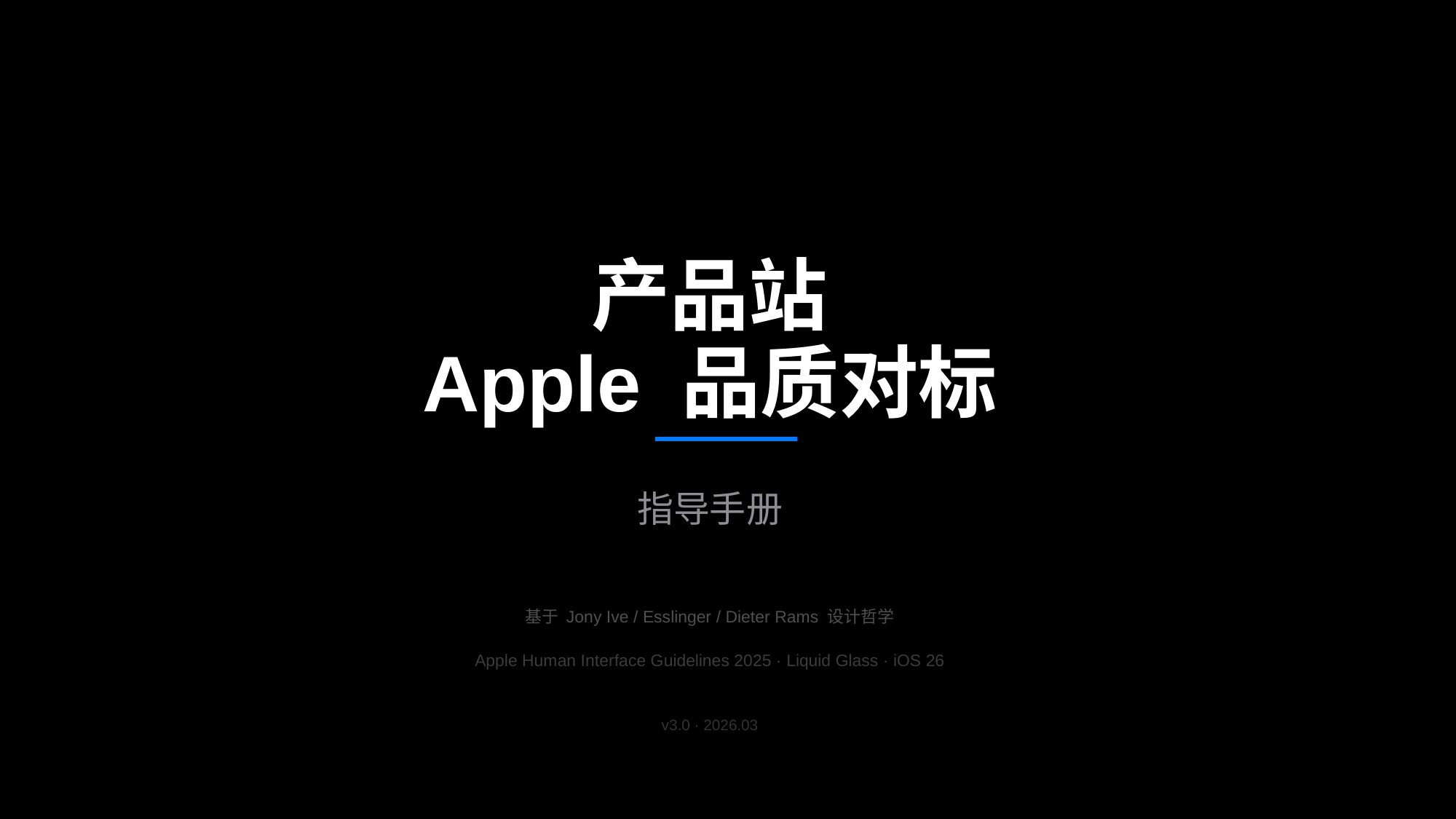

产品站
Apple 品质对标

指导手册
基于 Jony Ive / Esslinger / Dieter Rams 设计哲学
Apple Human Interface Guidelines 2025 · Liquid Glass · iOS 26
v3.0 · 2026.03